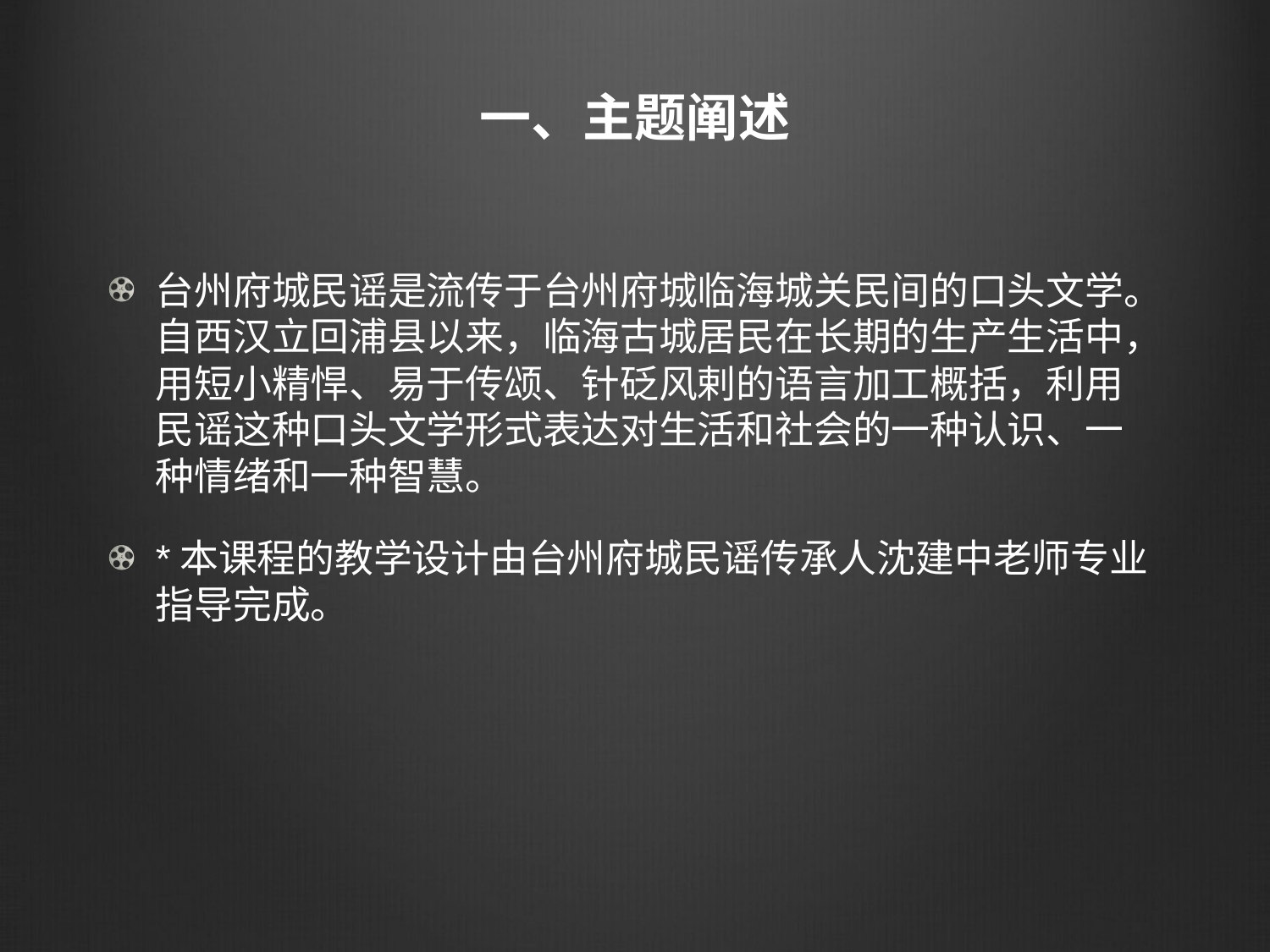

# 一、主题阐述
台州府城民谣是流传于台州府城临海城关民间的口头文学。自西汉立回浦县以来，临海古城居民在长期的生产生活中，用短小精悍、易于传颂、针砭风剌的语言加工概括，利用民谣这种口头文学形式表达对生活和社会的一种认识、一种情绪和一种智慧。
*本课程的教学设计由台州府城民谣传承人沈建中老师专业指导完成。